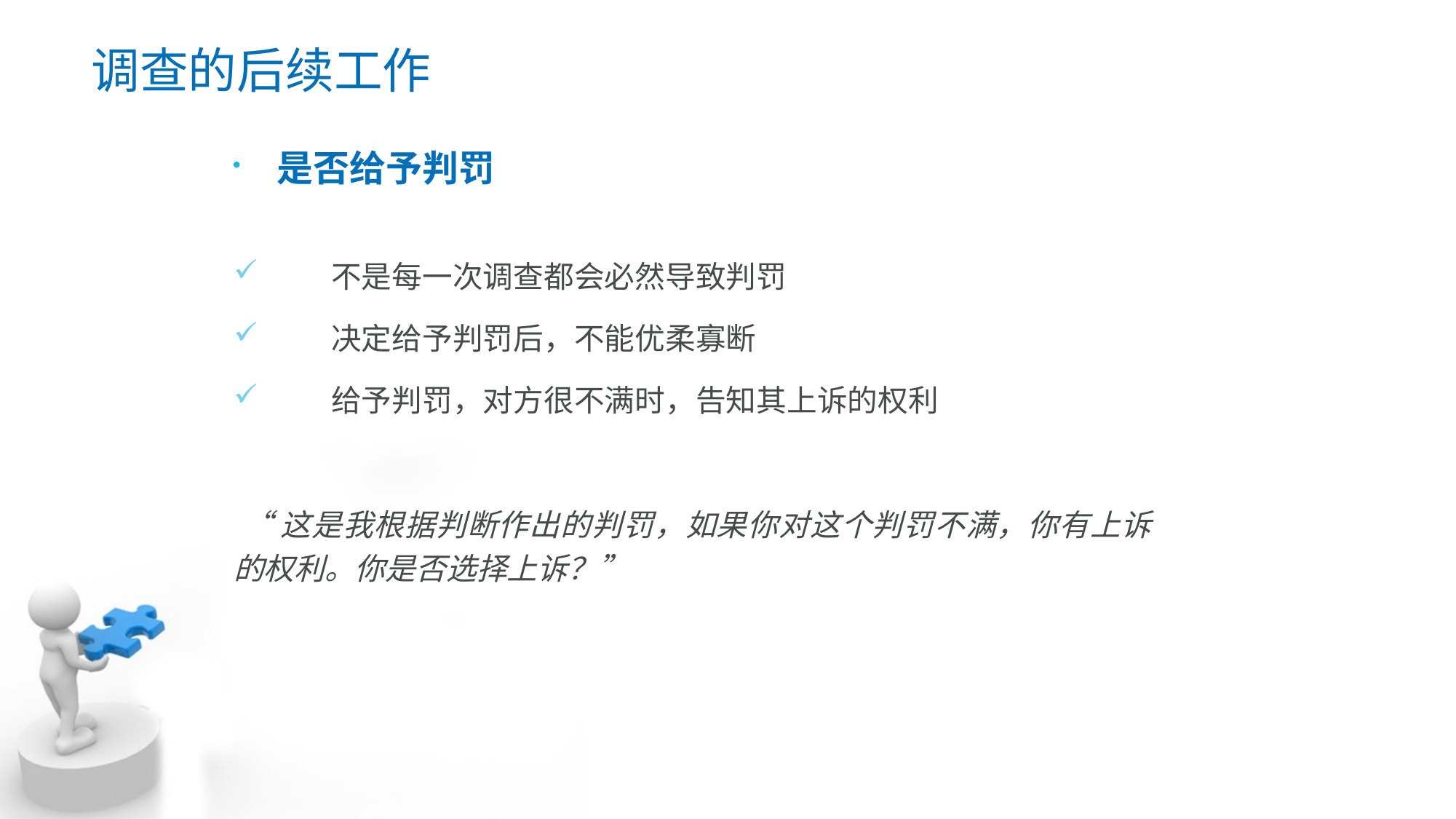

# 调查的后续工作
是否给予判罚

       不是每一次调查都会必然导致判罚
       决定给予判罚后，不能优柔寡断
       给予判罚，对方很不满时，告知其上诉的权利

 “这是我根据判断作出的判罚，如果你对这个判罚不满，你有上诉的权利。你是否选择上诉？”